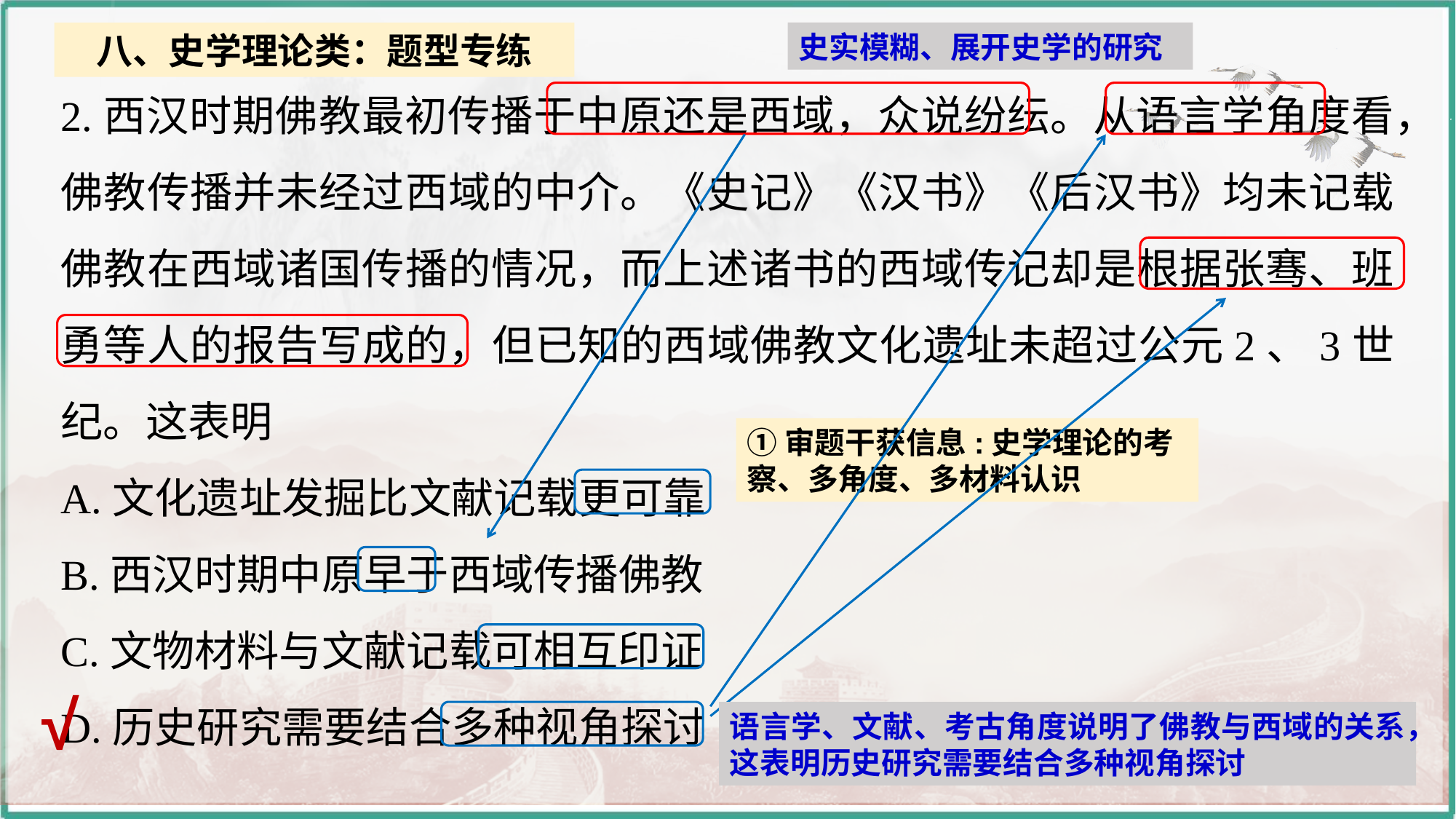

史实模糊、展开史学的研究
八、史学理论类：题型专练
2.西汉时期佛教最初传播于中原还是西域，众说纷纭。从语言学角度看，佛教传播并未经过西域的中介。《史记》《汉书》《后汉书》均未记载佛教在西域诸国传播的情况，而上述诸书的西域传记却是根据张骞、班勇等人的报告写成的，但已知的西域佛教文化遗址未超过公元2、3世纪。这表明
A.文化遗址发掘比文献记载更可靠
B.西汉时期中原早于西域传播佛教
C.文物材料与文献记载可相互印证
D.历史研究需要结合多种视角探讨

①审题干获信息:史学理论的考察、多角度、多材料认识

√
语言学、文献、考古角度说明了佛教与西域的关系，这表明历史研究需要结合多种视角探讨